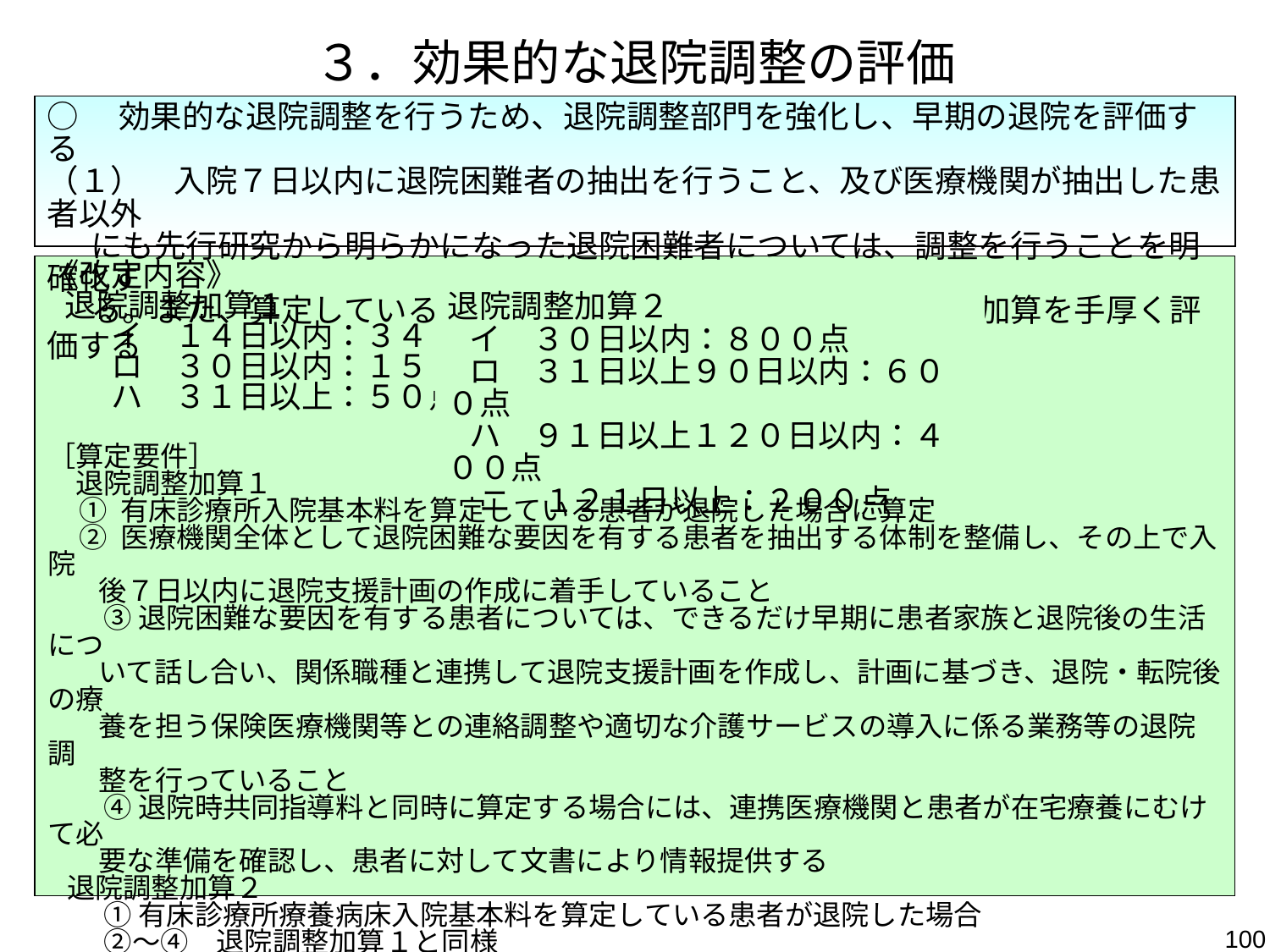

３．効果的な退院調整の評価
○　効果的な退院調整を行うため、退院調整部門を強化し、早期の退院を評価する
（１）　入院７日以内に退院困難者の抽出を行うこと、及び医療機関が抽出した患者以外
     にも先行研究から明らかになった退院困難者については、調整を行うことを明確化す
     る。また、算定している入院料ごとに早期退院患者に係る退院加算を手厚く評価する

《改定内容》
　退院調整加算１
　　イ　１４日以内：３４０点
　　ロ　３０日以内：１５０点
　　ハ　３１日以上：５０点

［算定要件］
　退院調整加算１
     ① 有床診療所入院基本料を算定している患者が退院した場合に算定
     ② 医療機関全体として退院困難な要因を有する患者を抽出する体制を整備し、その上で入院
       後７日以内に退院支援計画の作成に着手していること
　　③ 退院困難な要因を有する患者については、できるだけ早期に患者家族と退院後の生活につ
       いて話し合い、関係職種と連携して退院支援計画を作成し、計画に基づき、退院・転院後の療
       養を担う保険医療機関等との連絡調整や適切な介護サービスの導入に係る業務等の退院調
       整を行っていること
　　④ 退院時共同指導料と同時に算定する場合には、連携医療機関と患者が在宅療養にむけて必
       要な準備を確認し、患者に対して文書により情報提供する
  退院調整加算２
　　① 有床診療所療養病床入院基本料を算定している患者が退院した場合
　　②～④　退院調整加算１と同様
［施設基準］
　有床診療所内に退院調整を担当する専任の者が配置されている
退院調整加算２
  イ　３０日以内：８００点
  ロ　３１日以上９０日以内：６００点
  ハ　９１日以上１２０日以内：４００点
　ニ　１２１日以上：２００点

100